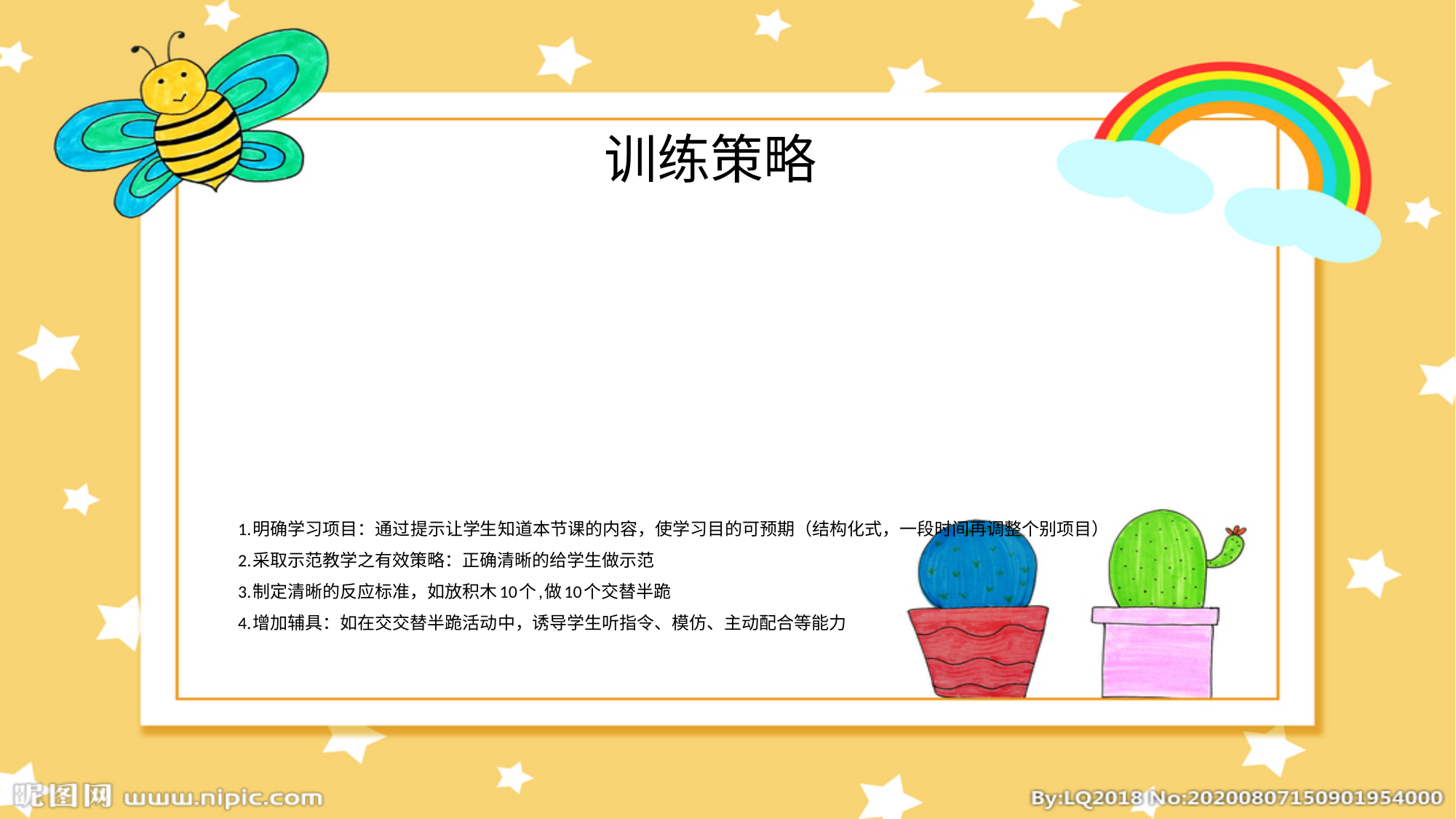

训练策略
# 1.明确学习项目：通过提示让学生知道本节课的内容，使学习目的可预期（结构化式，一段时间再调整个别项目） 2.采取示范教学之有效策略：正确清晰的给学生做示范 3.制定清晰的反应标准，如放积木10个,做10个交替半跪 4.增加辅具：如在交交替半跪活动中，诱导学生听指令、模仿、主动配合等能力